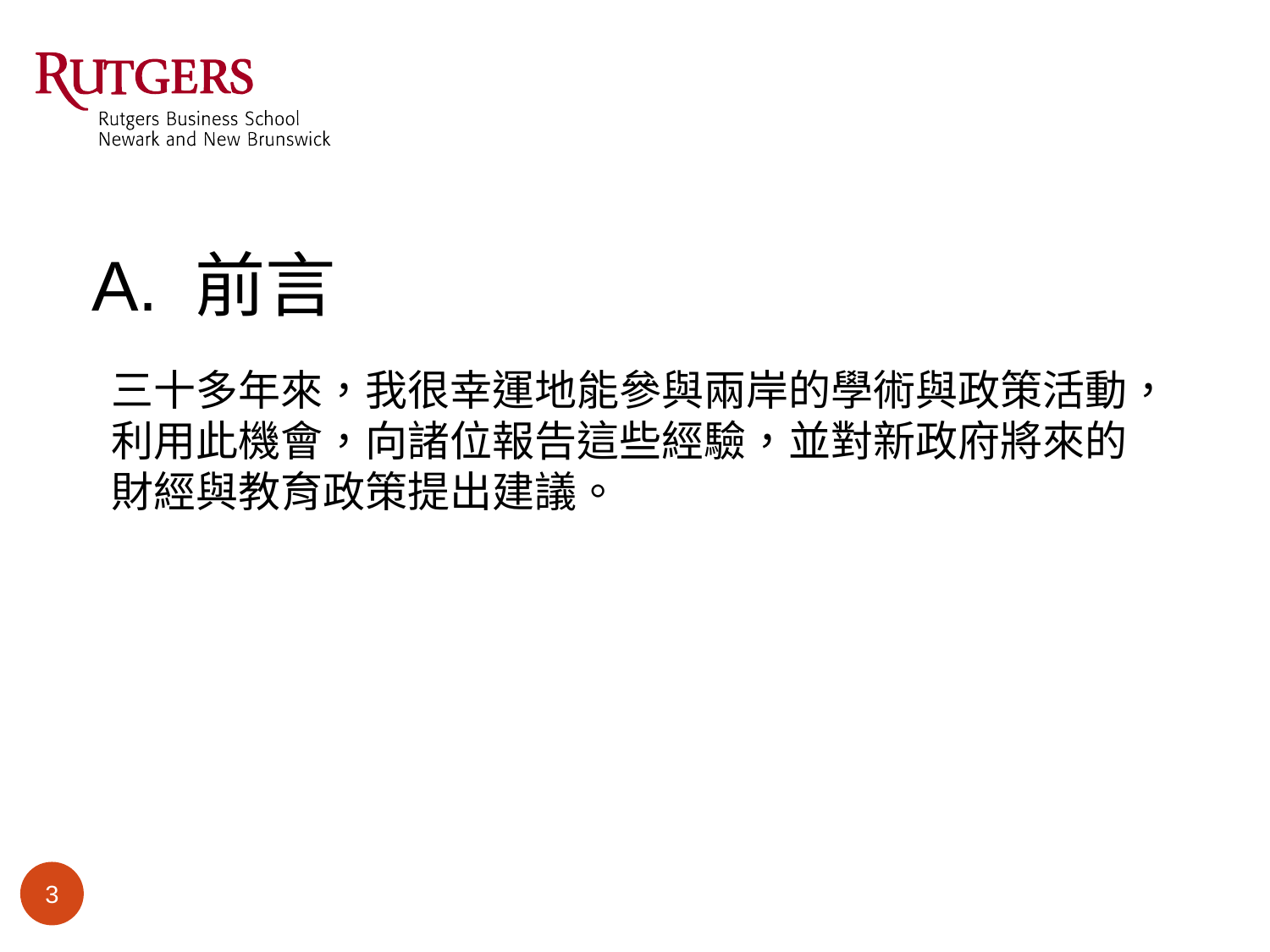

# A. 前言
三十多年來，我很幸運地能參與兩岸的學術與政策活動，利用此機會，向諸位報告這些經驗，並對新政府將來的財經與教育政策提出建議。
3